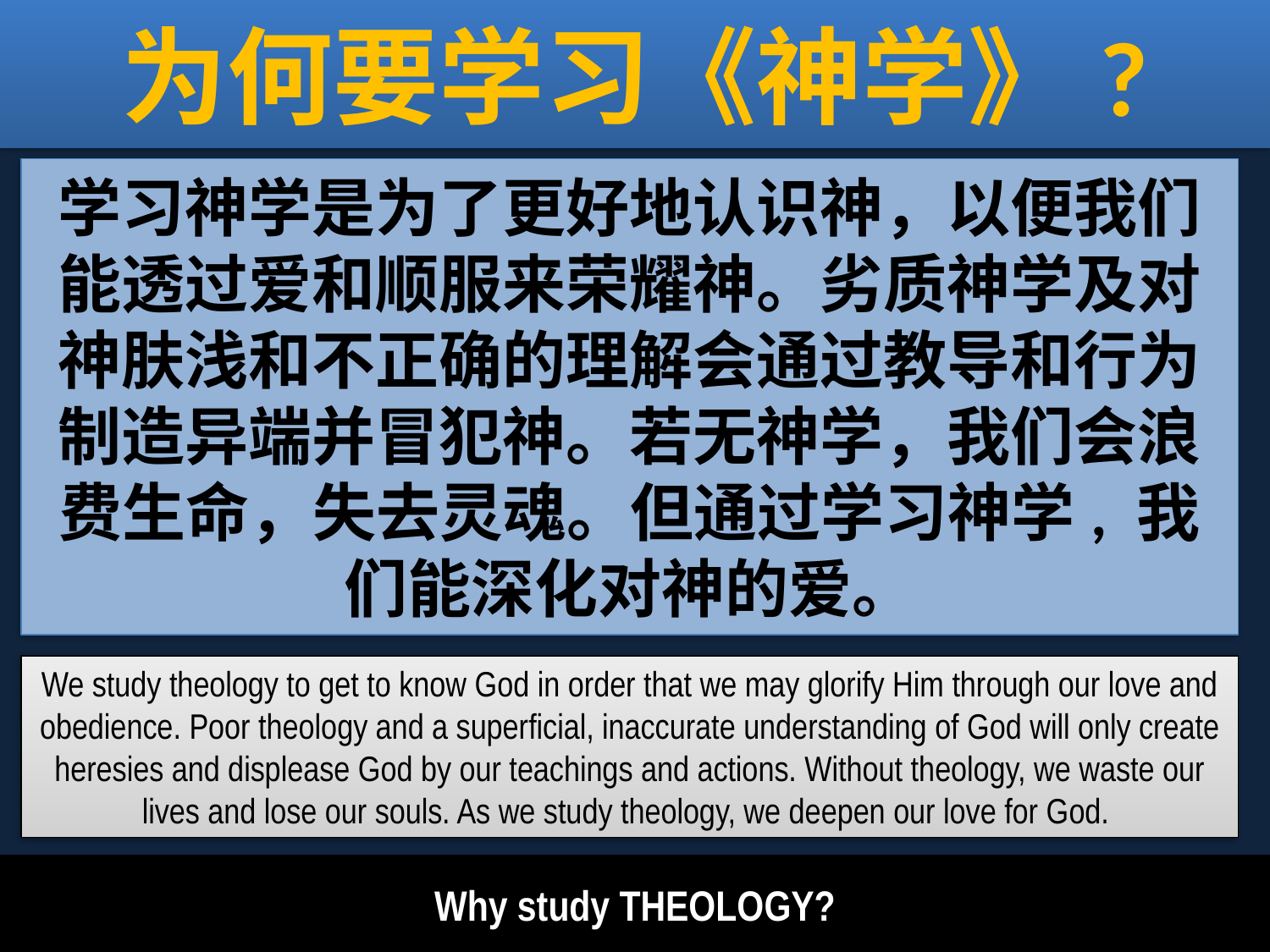

# 为何要学习《神学》?
学习神学是为了更好地认识神，以便我们能透过爱和顺服来荣耀神。劣质神学及对神肤浅和不正确的理解会通过教导和行为制造异端并冒犯神。若无神学，我们会浪费生命，失去灵魂。但通过学习神学, 我们能深化对神的爱。
We study theology to get to know God in order that we may glorify Him through our love and obedience. Poor theology and a superficial, inaccurate understanding of God will only create heresies and displease God by our teachings and actions. Without theology, we waste our lives and lose our souls. As we study theology, we deepen our love for God.
Why study THEOLOGY?